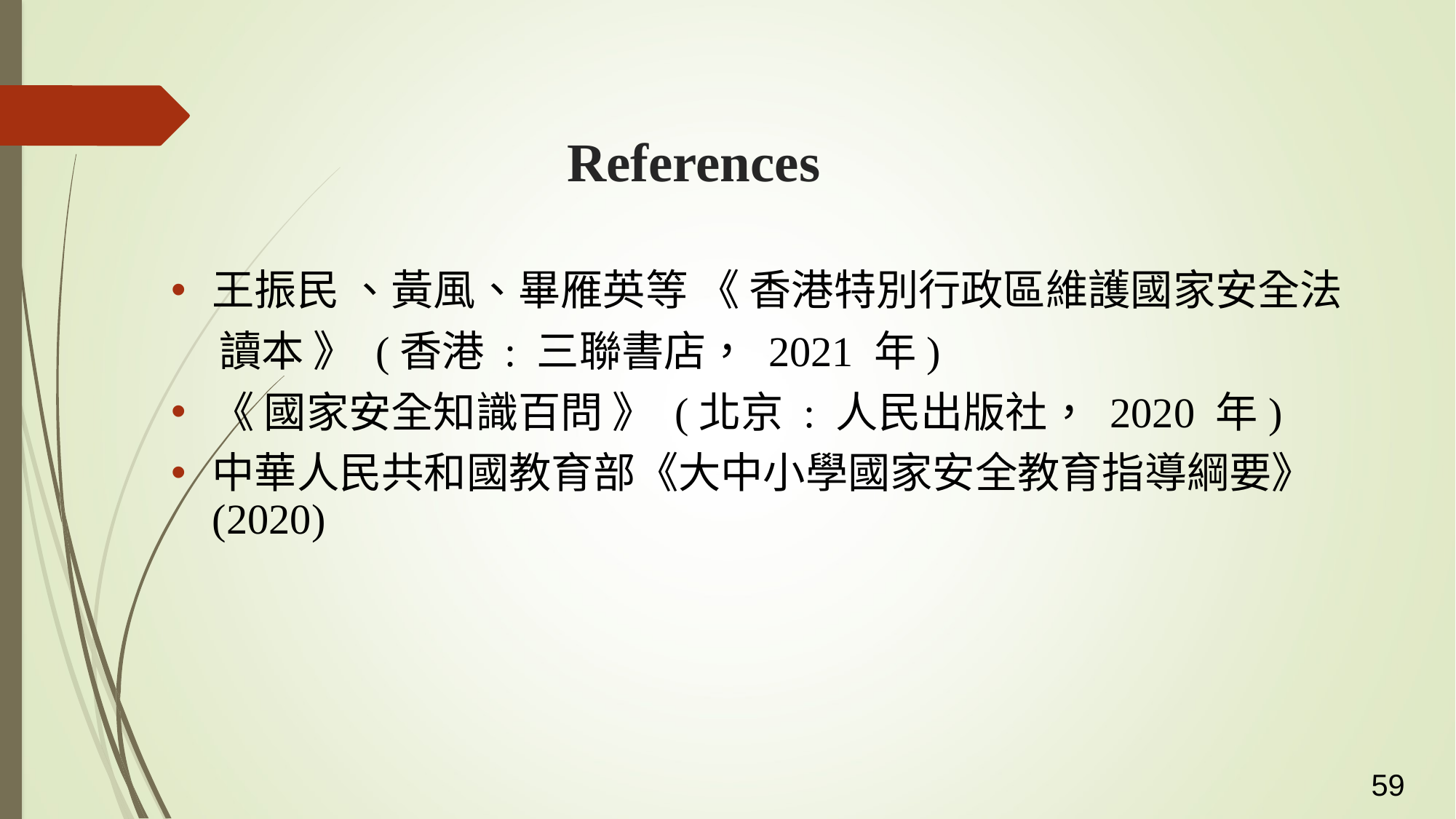

# References
王振民 、黃風、畢雁英等 《 香港特別行政區維護國家安全法
    讀本 》 (香港 : 三聯書店， 2021 年)
《 國家安全知識百問 》 (北京 : 人民出版社， 2020 年)
中華人民共和國教育部《大中小學國家安全教育指導綱要》(2020)

59